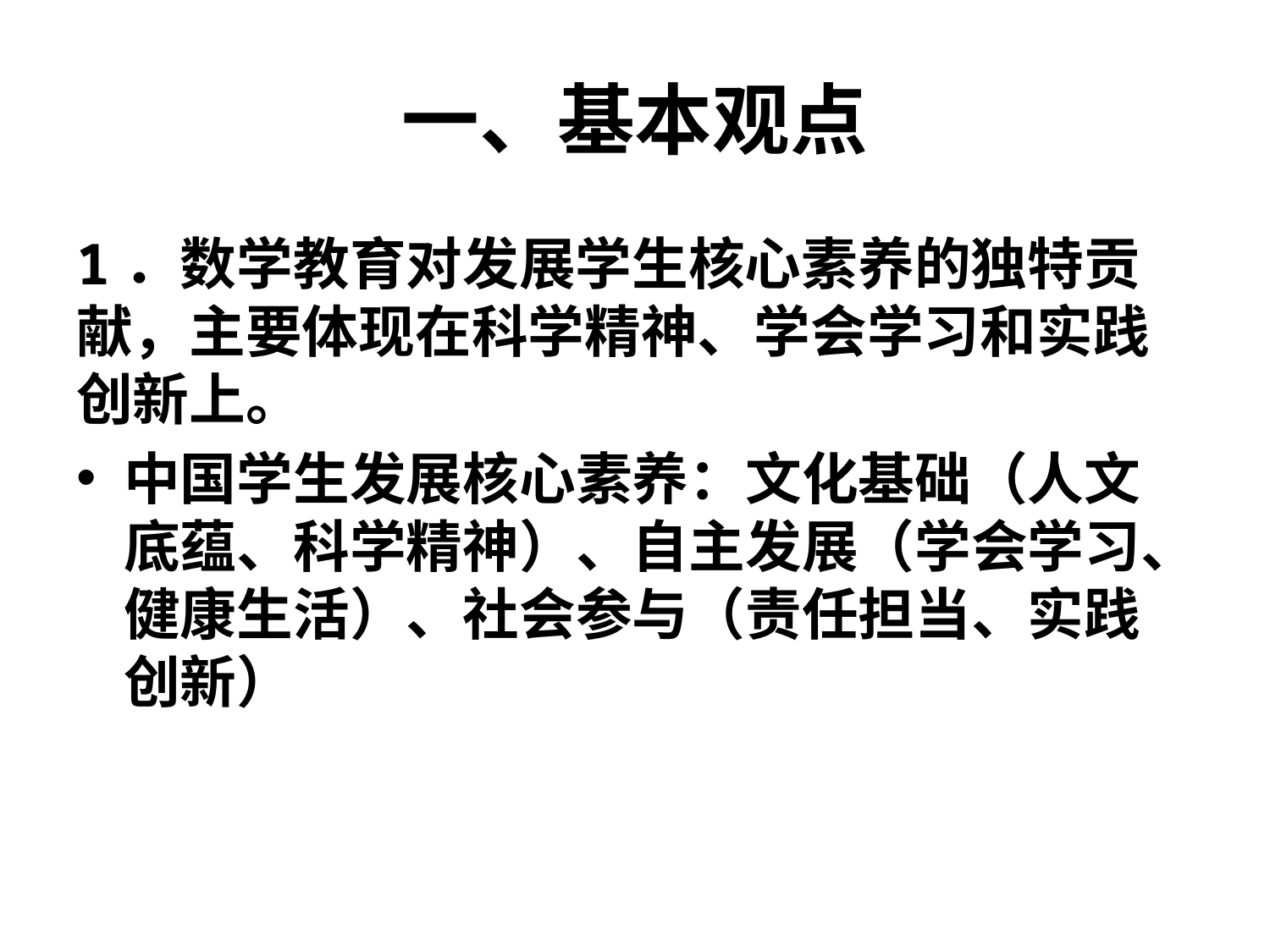

# 一、基本观点
1．数学教育对发展学生核心素养的独特贡献，主要体现在科学精神、学会学习和实践创新上。
中国学生发展核心素养：文化基础（人文底蕴、科学精神）、自主发展（学会学习、健康生活）、社会参与（责任担当、实践创新）